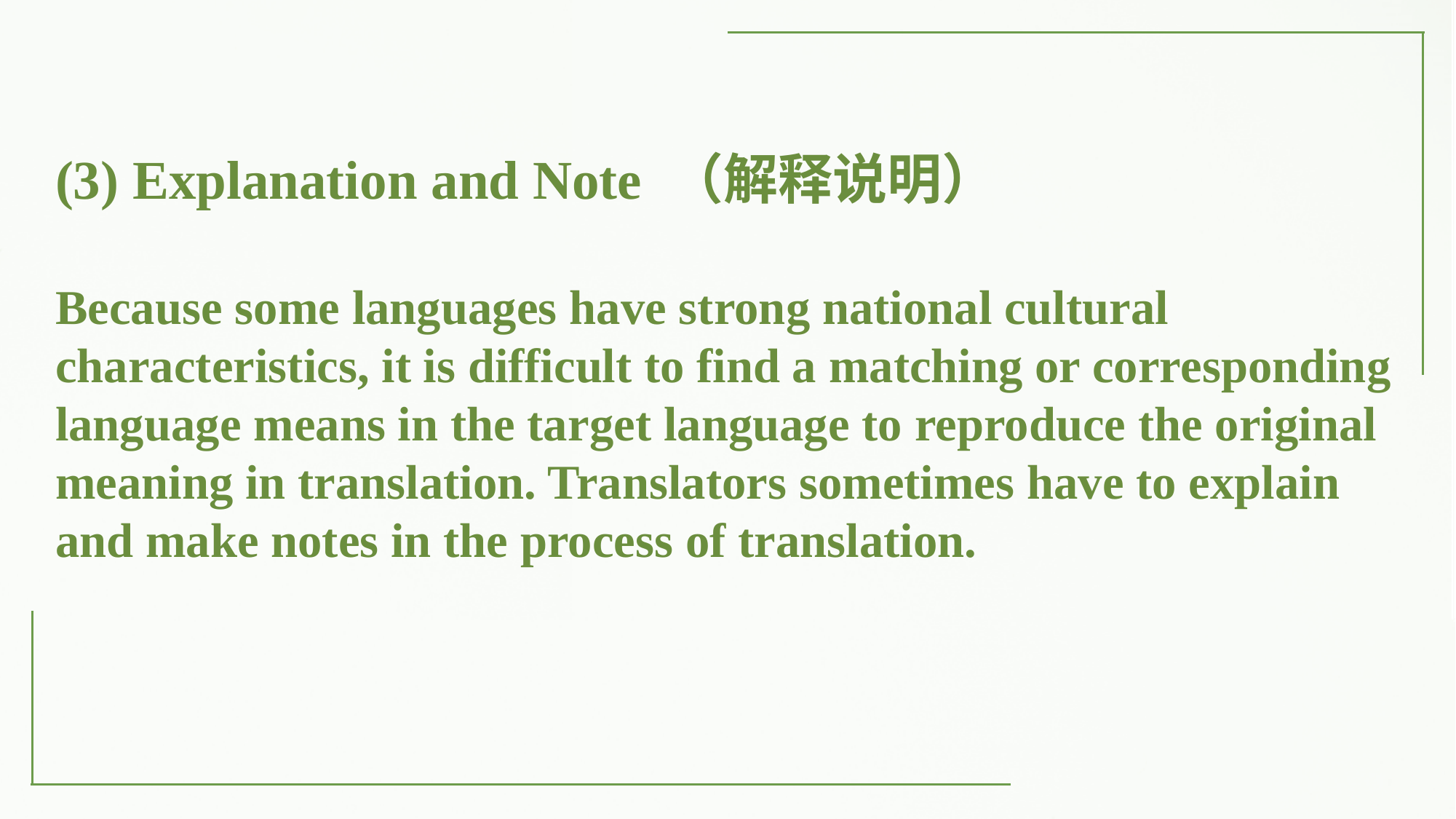

(3) Explanation and Note （解释说明）

Because some languages have strong national cultural characteristics, it is difficult to find a matching or corresponding language means in the target language to reproduce the original meaning in translation. Translators sometimes have to explain and make notes in the process of translation.